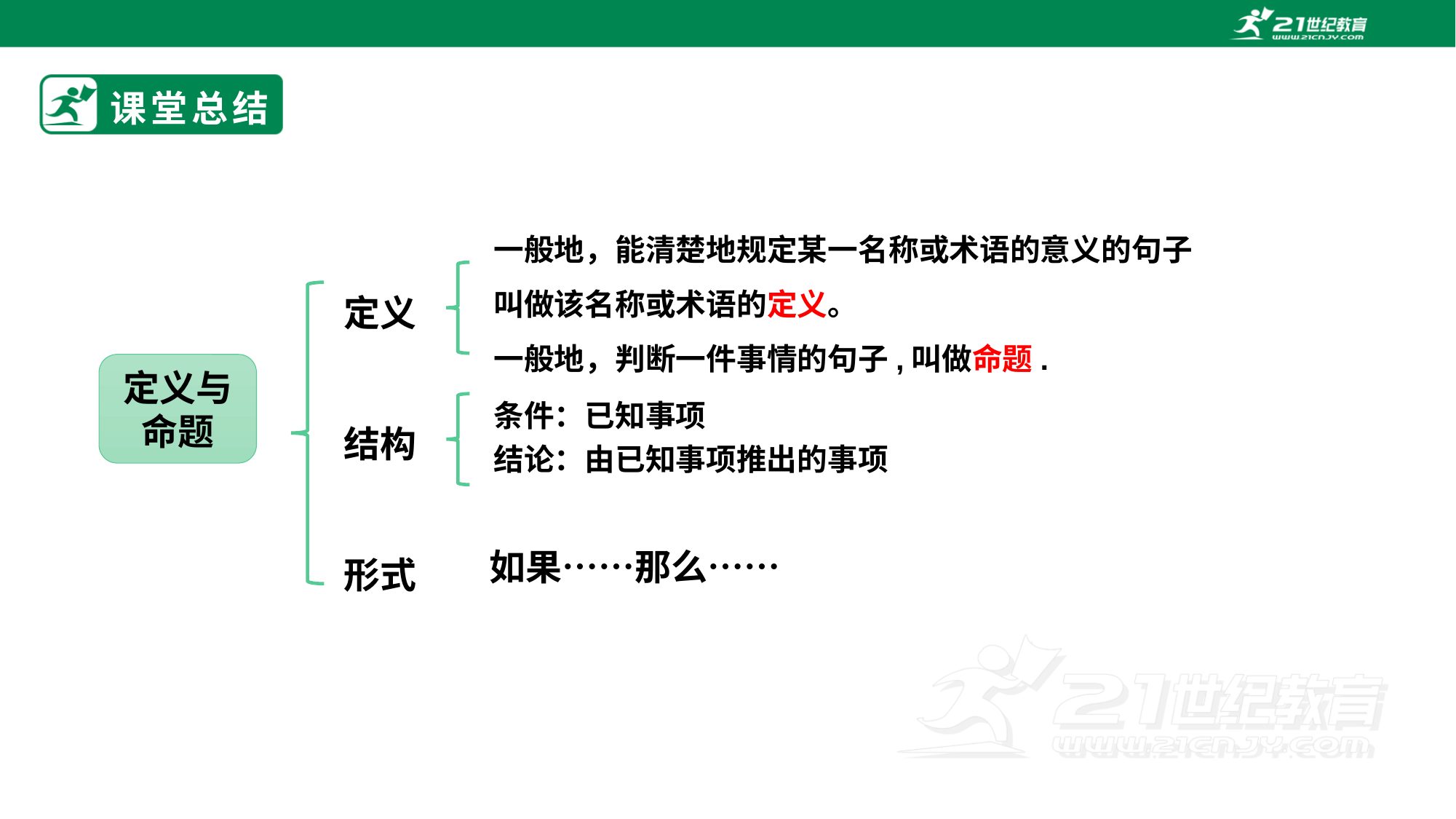

# 课堂总结
一般地，能清楚地规定某一名称或术语的意义的句子叫做该名称或术语的定义。
一般地，判断一件事情的句子,叫做命题.

定义

结构

形式

定义与
命题
条件：已知事项
结论：由已知事项推出的事项

如果……那么……